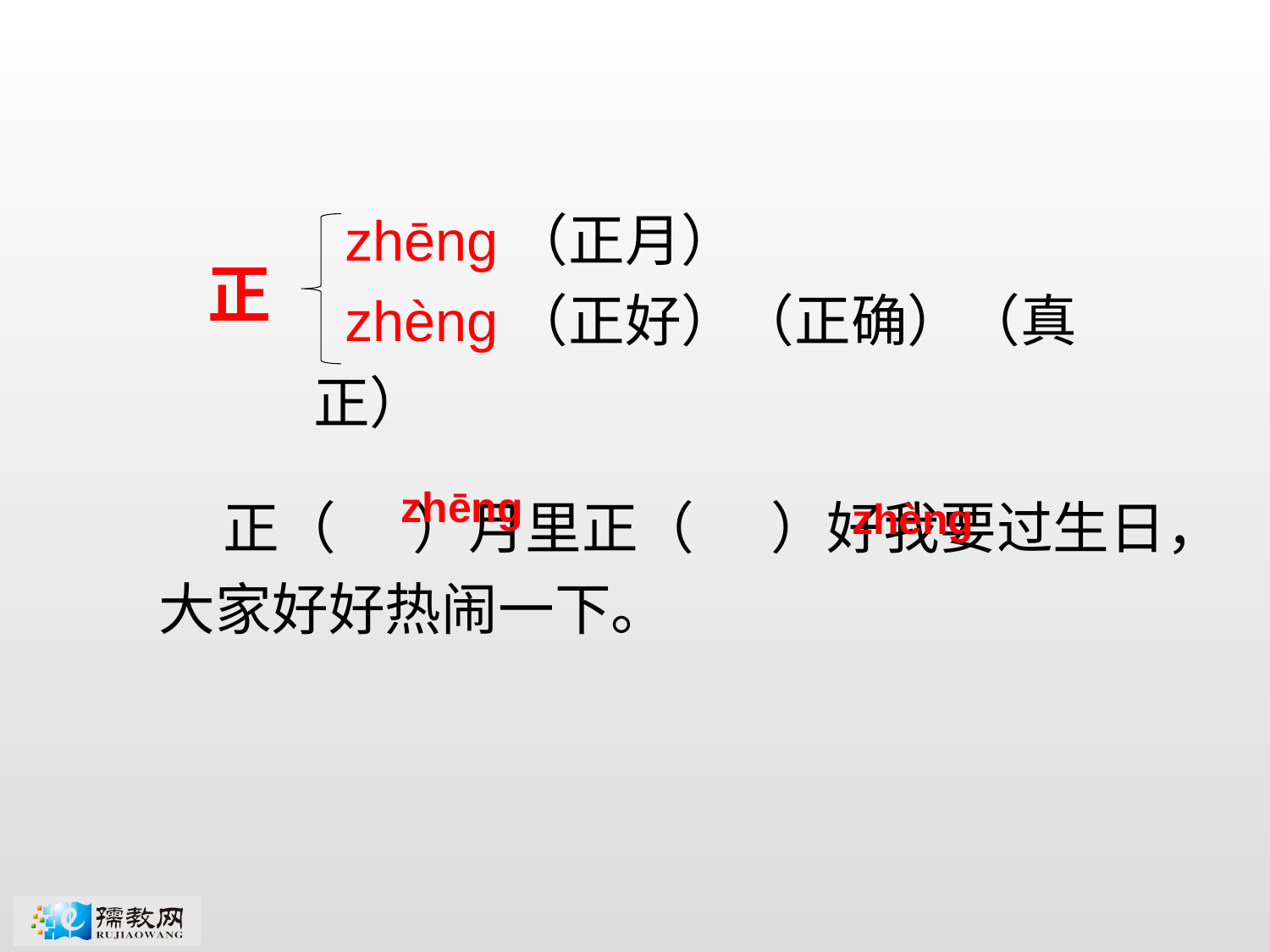

zhēnɡ（正月）
  zhènɡ（正好）（正确）（真正）

正
    正（      ）月里正（      ）好我要过生日，大家好好热闹一下。
zhēnɡ
zhènɡ